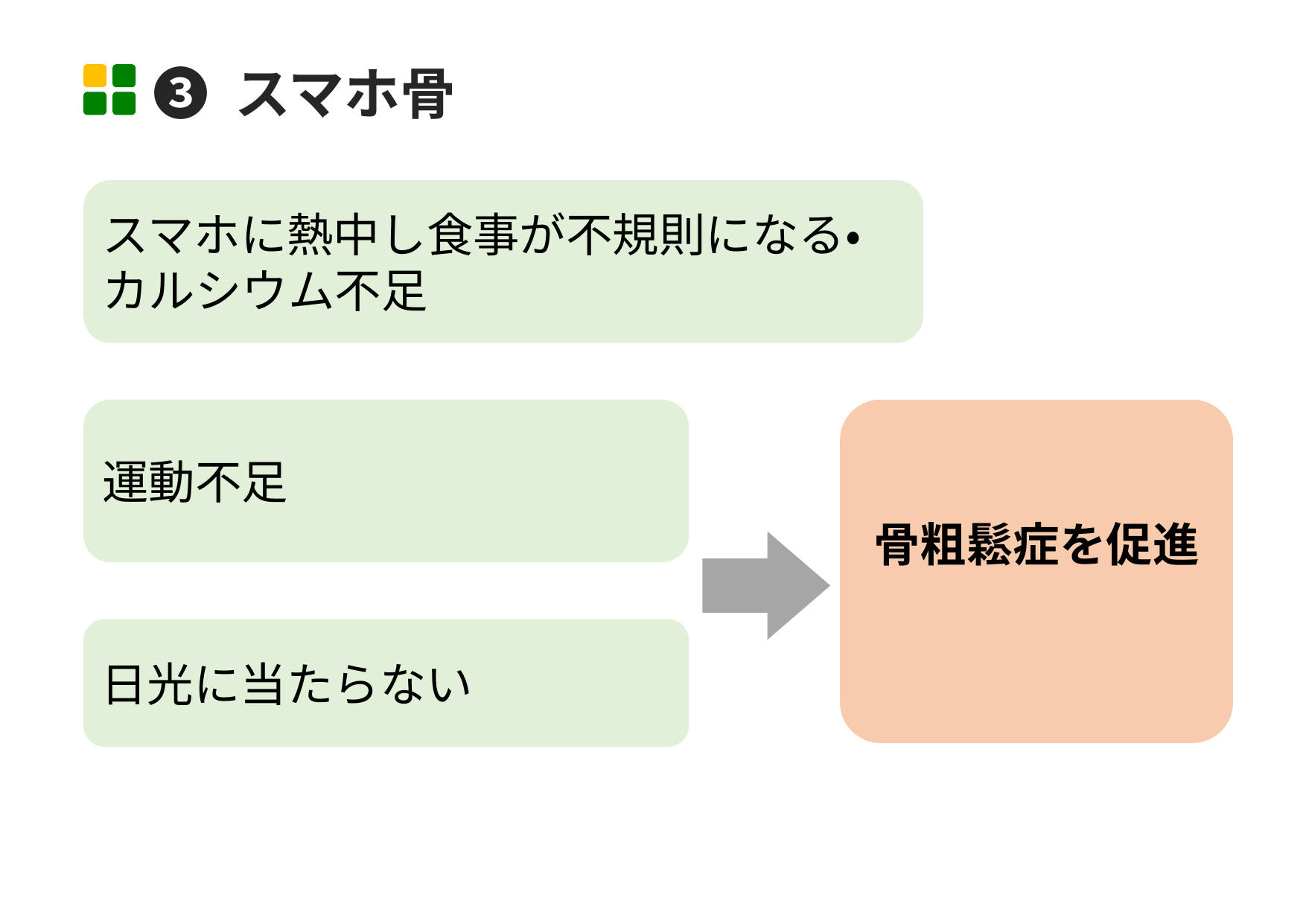

➌ スマホ骨

スマホに熱中し食事が不規則になる・カルシウム不足
運動不足
骨粗鬆症を促進

日光に当たらない